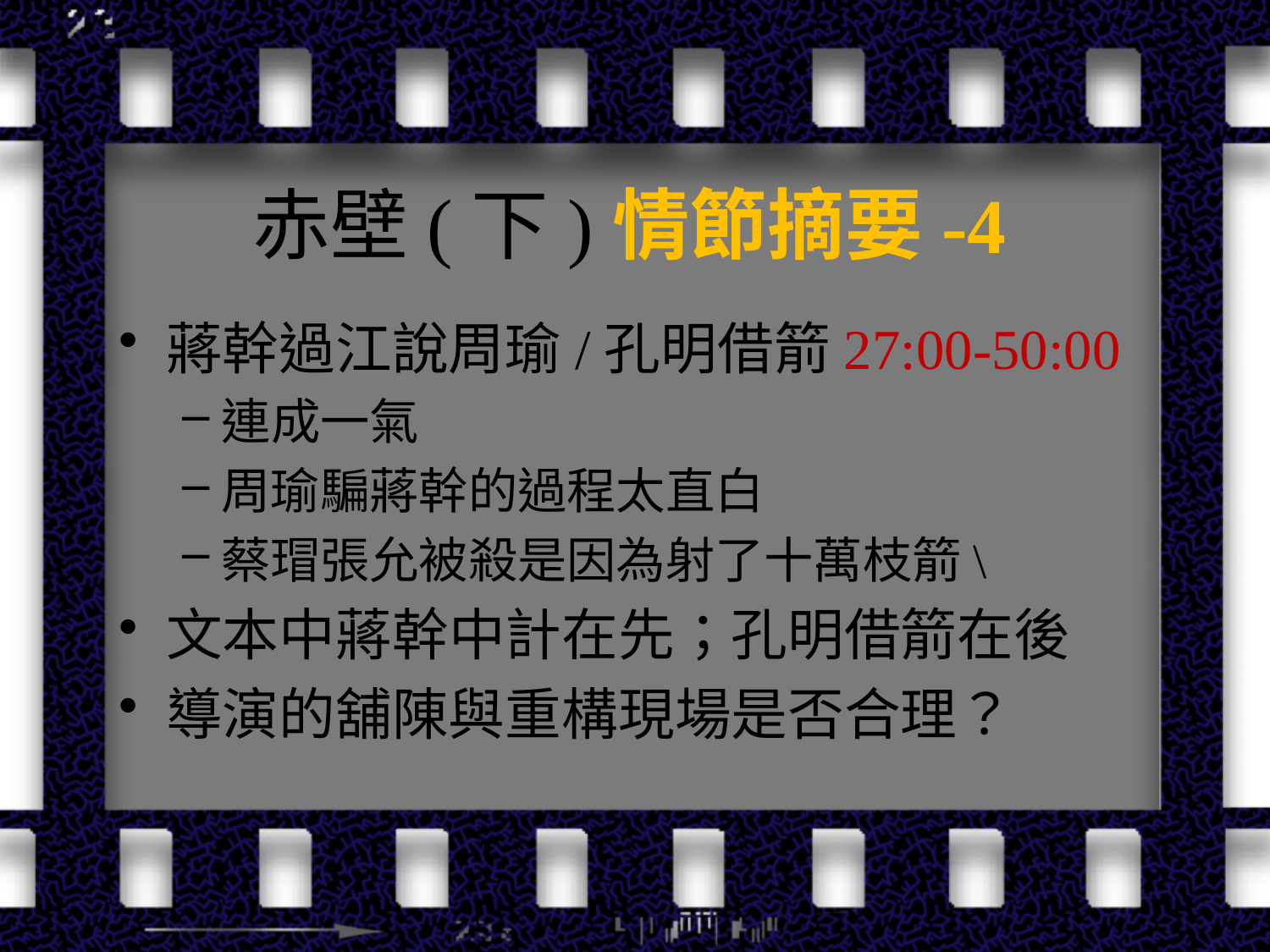

# 赤壁(下)情節摘要-4
蔣幹過江說周瑜/孔明借箭27:00-50:00
連成一氣
周瑜騙蔣幹的過程太直白
蔡瑁張允被殺是因為射了十萬枝箭\
文本中蔣幹中計在先；孔明借箭在後
導演的舖陳與重構現場是否合理？